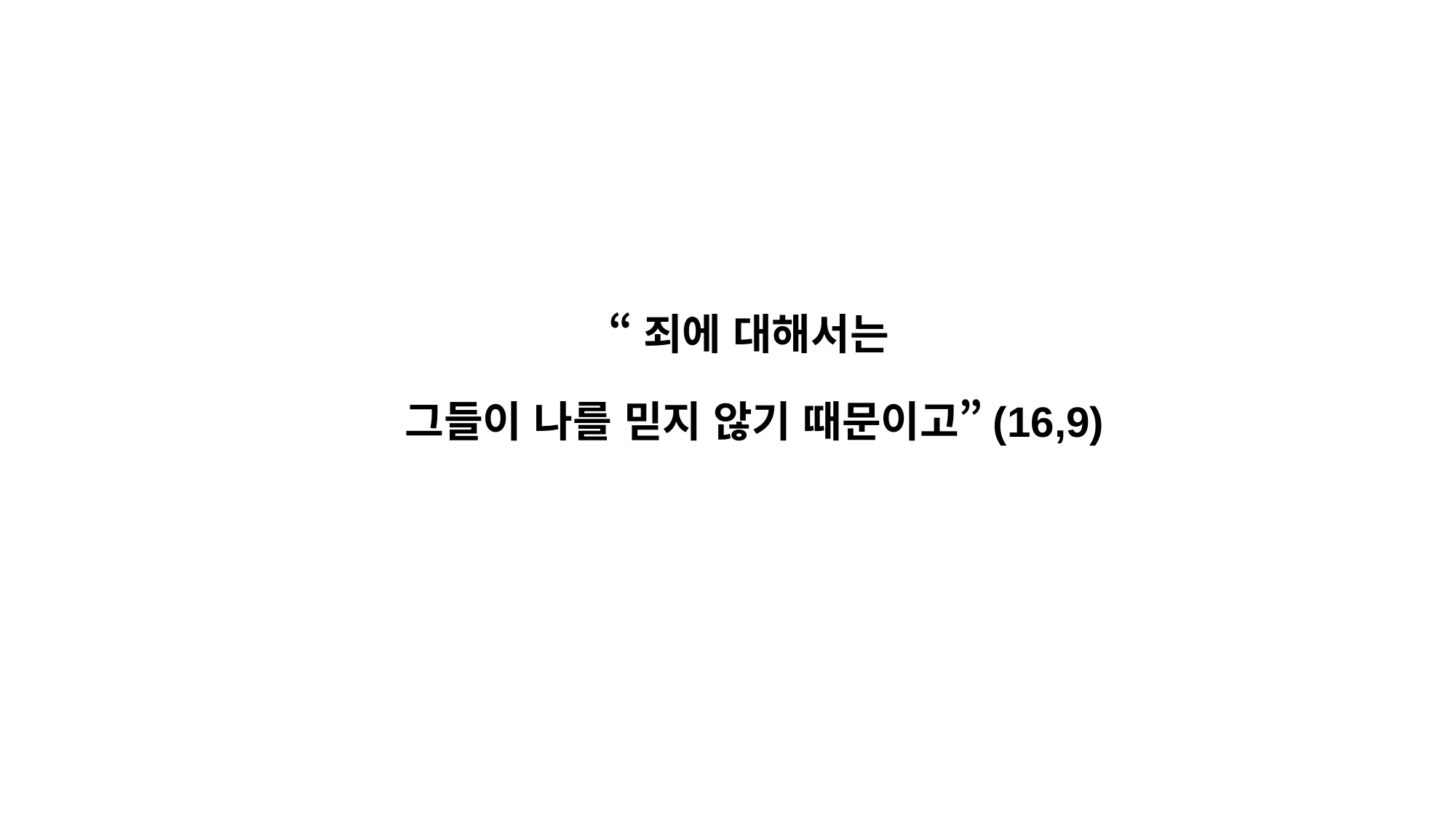

“죄에 대해서는
그들이 나를 믿지 않기 때문이고”(16,9)